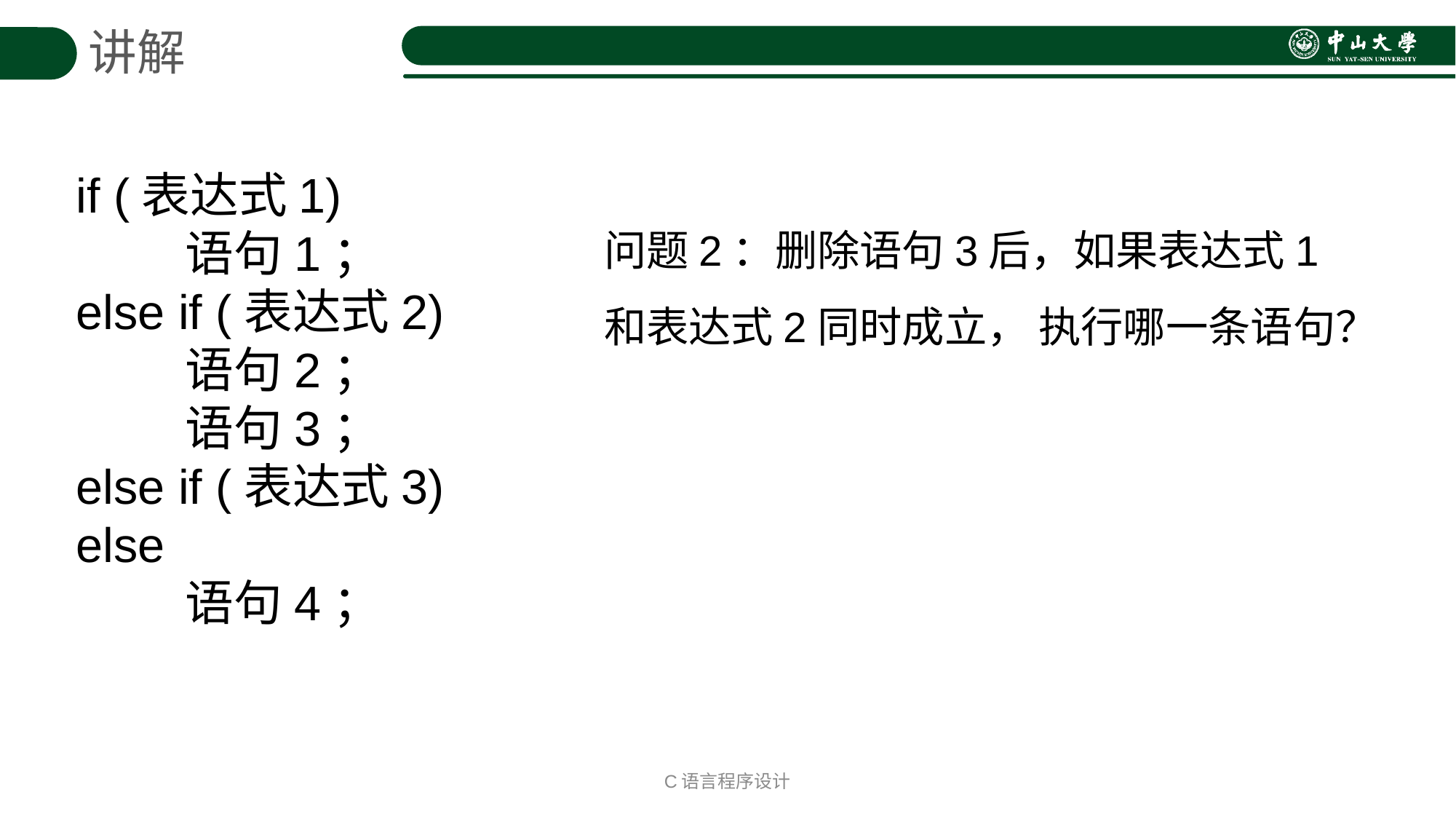

讲解

if (表达式1)
	语句1；
else if (表达式2)
	语句2；
	语句3；
else if (表达式3)
else
	语句4；

问题2：删除语句3后，如果表达式1和表达式2同时成立， 执行哪一条语句？

C语言程序设计
18